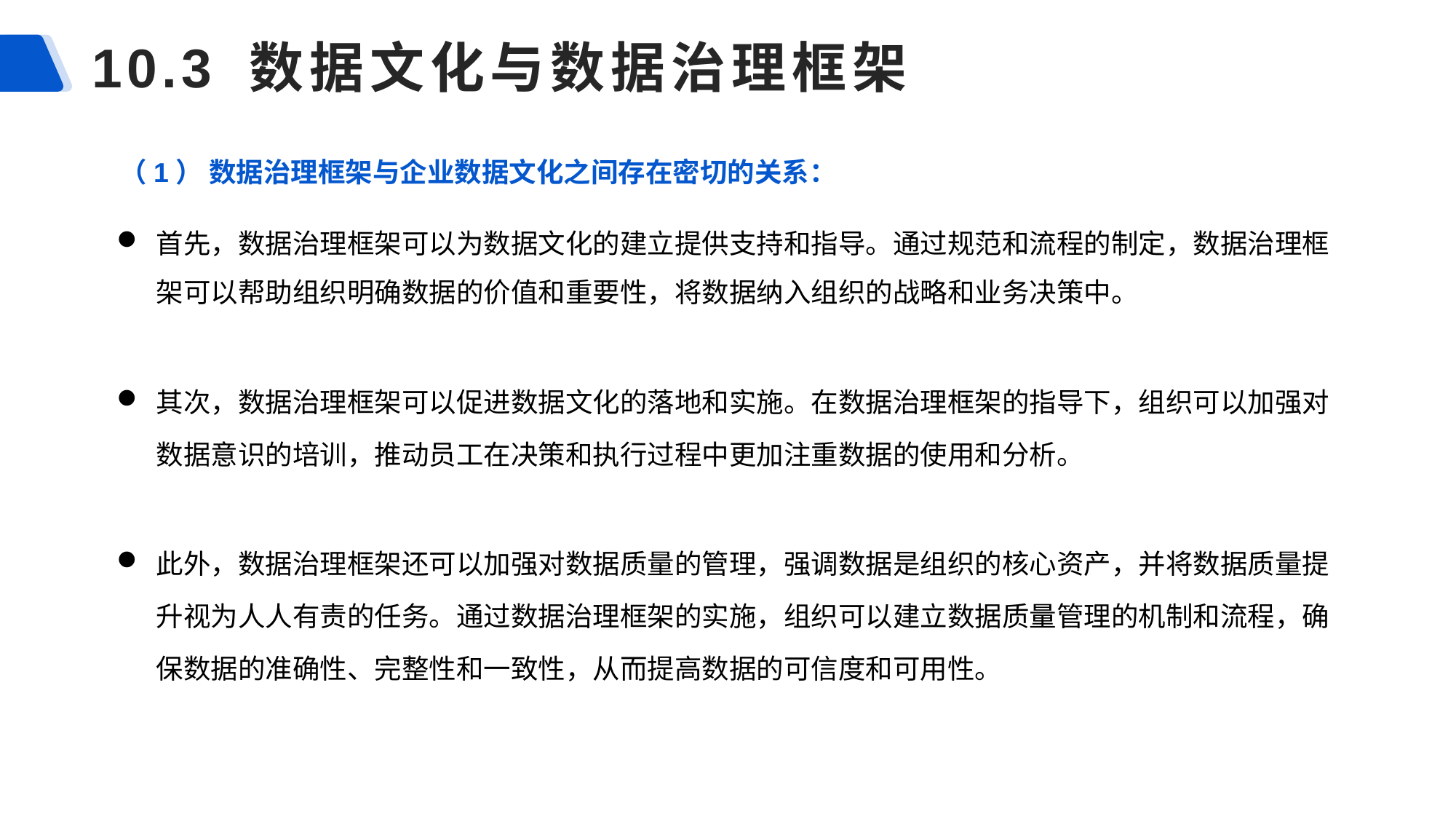

# 10.3 数据文化与数据治理框架
（1） 数据治理框架与企业数据文化之间存在密切的关系：
首先，数据治理框架可以为数据文化的建立提供支持和指导。通过规范和流程的制定，数据治理框架可以帮助组织明确数据的价值和重要性，将数据纳入组织的战略和业务决策中。

其次，数据治理框架可以促进数据文化的落地和实施。在数据治理框架的指导下，组织可以加强对数据意识的培训，推动员工在决策和执行过程中更加注重数据的使用和分析。

此外，数据治理框架还可以加强对数据质量的管理，强调数据是组织的核心资产，并将数据质量提升视为人人有责的任务。通过数据治理框架的实施，组织可以建立数据质量管理的机制和流程，确保数据的准确性、完整性和一致性，从而提高数据的可信度和可用性。